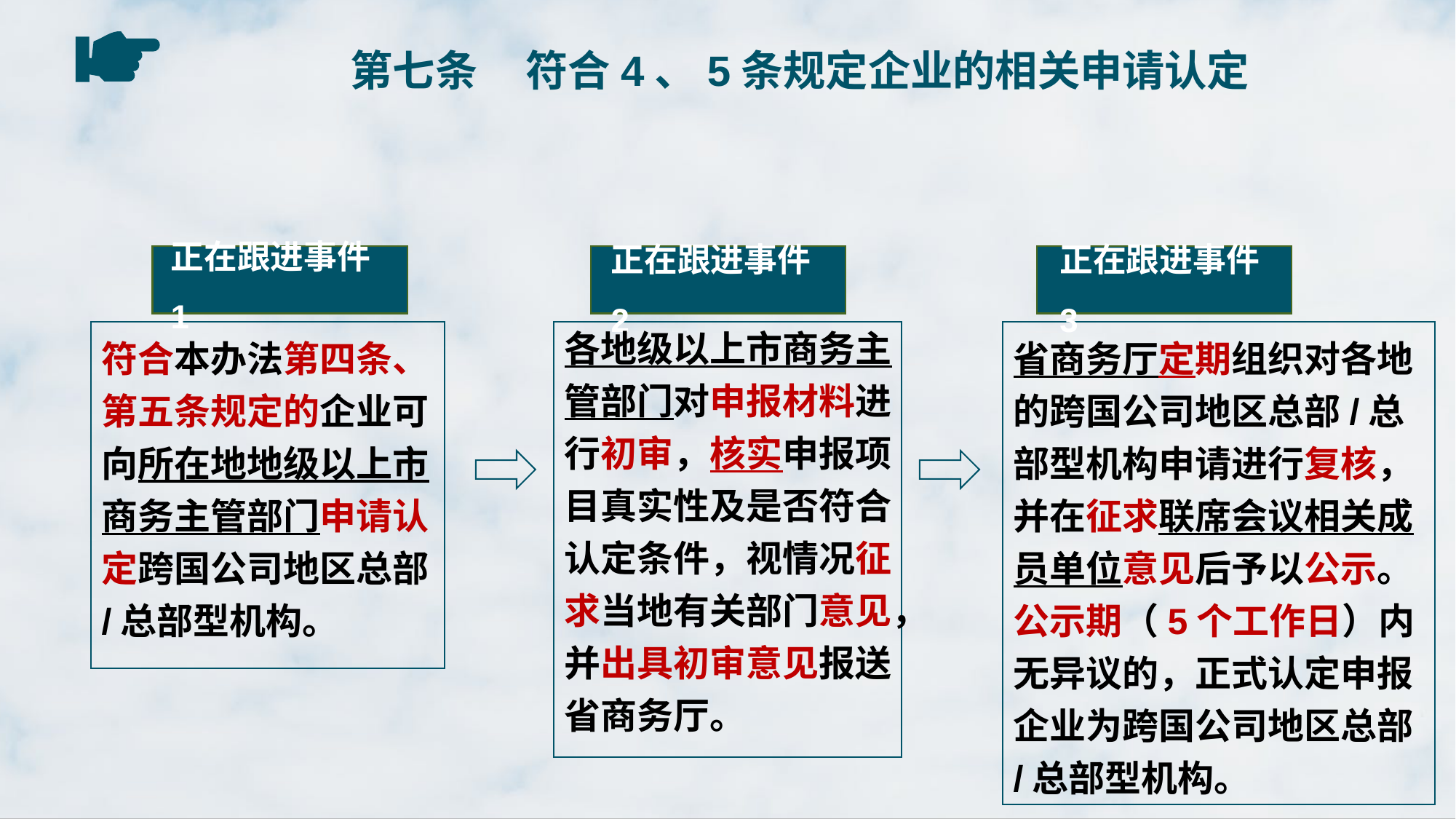

第七条     符合4、5条规定企业的相关申请认定

正在跟进事件1
正在跟进事件3
正在跟进事件2

各地级以上市商务主管部门对申报材料进行初审，核实申报项目真实性及是否符合认定条件，视情况征求当地有关部门意见，并出具初审意见报送省商务厅。

符合本办法第四条、第五条规定的企业可向所在地地级以上市商务主管部门申请认定跨国公司地区总部/总部型机构。

省商务厅定期组织对各地的跨国公司地区总部/总部型机构申请进行复核，并在征求联席会议相关成员单位意见后予以公示。公示期（5个工作日）内无异议的，正式认定申报企业为跨国公司地区总部/总部型机构。